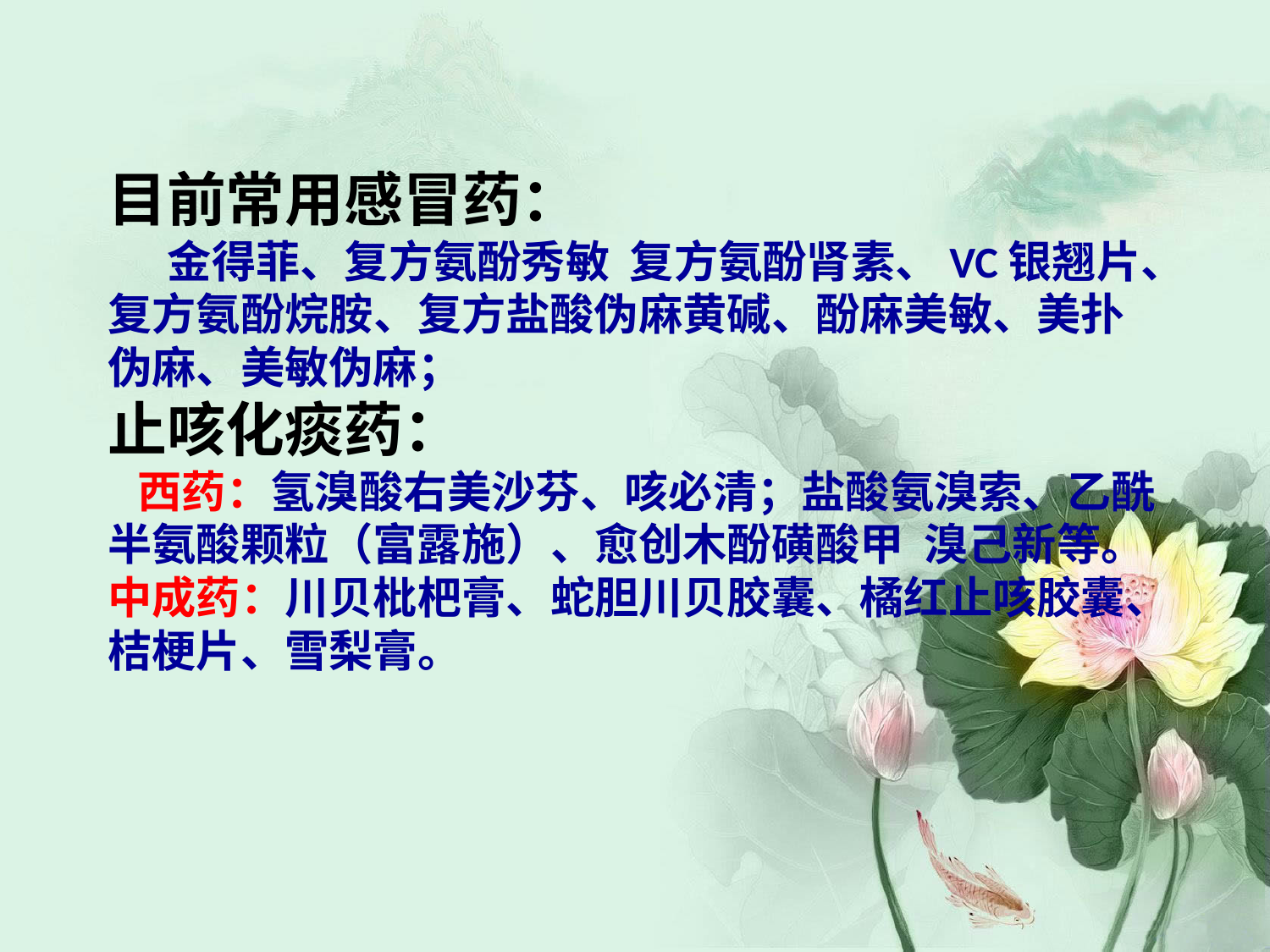

# 目前常用感冒药： 金得菲、复方氨酚秀敏  复方氨酚肾素、VC银翘片、复方氨酚烷胺、复方盐酸伪麻黄碱、酚麻美敏、美扑伪麻、美敏伪麻； 止咳化痰药： 西药：氢溴酸右美沙芬、咳必清；盐酸氨溴索、乙酰半氨酸颗粒（富露施）、愈创木酚磺酸甲  溴己新等。 中成药：川贝枇杷膏、蛇胆川贝胶囊、橘红止咳胶囊、桔梗片、雪梨膏。